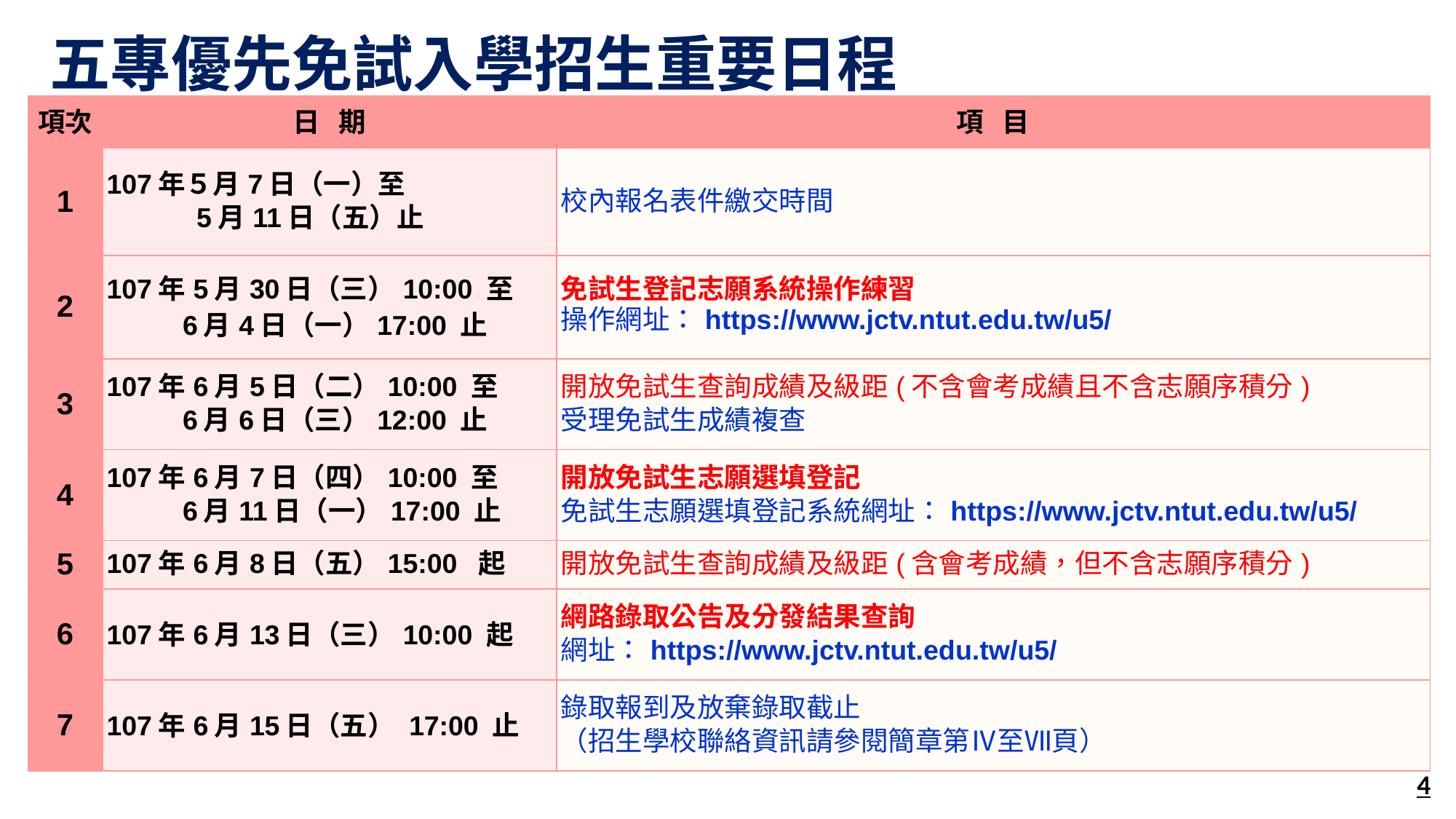

五專優先免試入學招生重要日程
| 項次 | 日 期 | 項 目 |
| --- | --- | --- |
| 1 | 107年５月7日（一）至 　　　5月11日（五）止 | 校內報名表件繳交時間 |
| 2 | 107年5月30日（三）10:00 至 6月4日（一）17:00 止 | 免試生登記志願系統操作練習 操作網址：https://www.jctv.ntut.edu.tw/u5/ |
| 3 | 107年6月5日（二）10:00 至 6月6日（三）12:00 止 | 開放免試生查詢成績及級距(不含會考成績且不含志願序積分) 受理免試生成績複查 |
| 4 | 107年6月7日（四）10:00 至 6月11日（一）17:00 止 | 開放免試生志願選填登記 免試生志願選填登記系統網址：https://www.jctv.ntut.edu.tw/u5/ |
| 5 | 107年6月8日（五）15:00 起 | 開放免試生查詢成績及級距(含會考成績，但不含志願序積分) |
| 6 | 107年6月13日（三）10:00 起 | 網路錄取公告及分發結果查詢 網址：https://www.jctv.ntut.edu.tw/u5/ |
| 7 | 107年6月15日（五） 17:00 止 | 錄取報到及放棄錄取截止 （招生學校聯絡資訊請參閱簡章第Ⅳ至Ⅶ頁） |
4